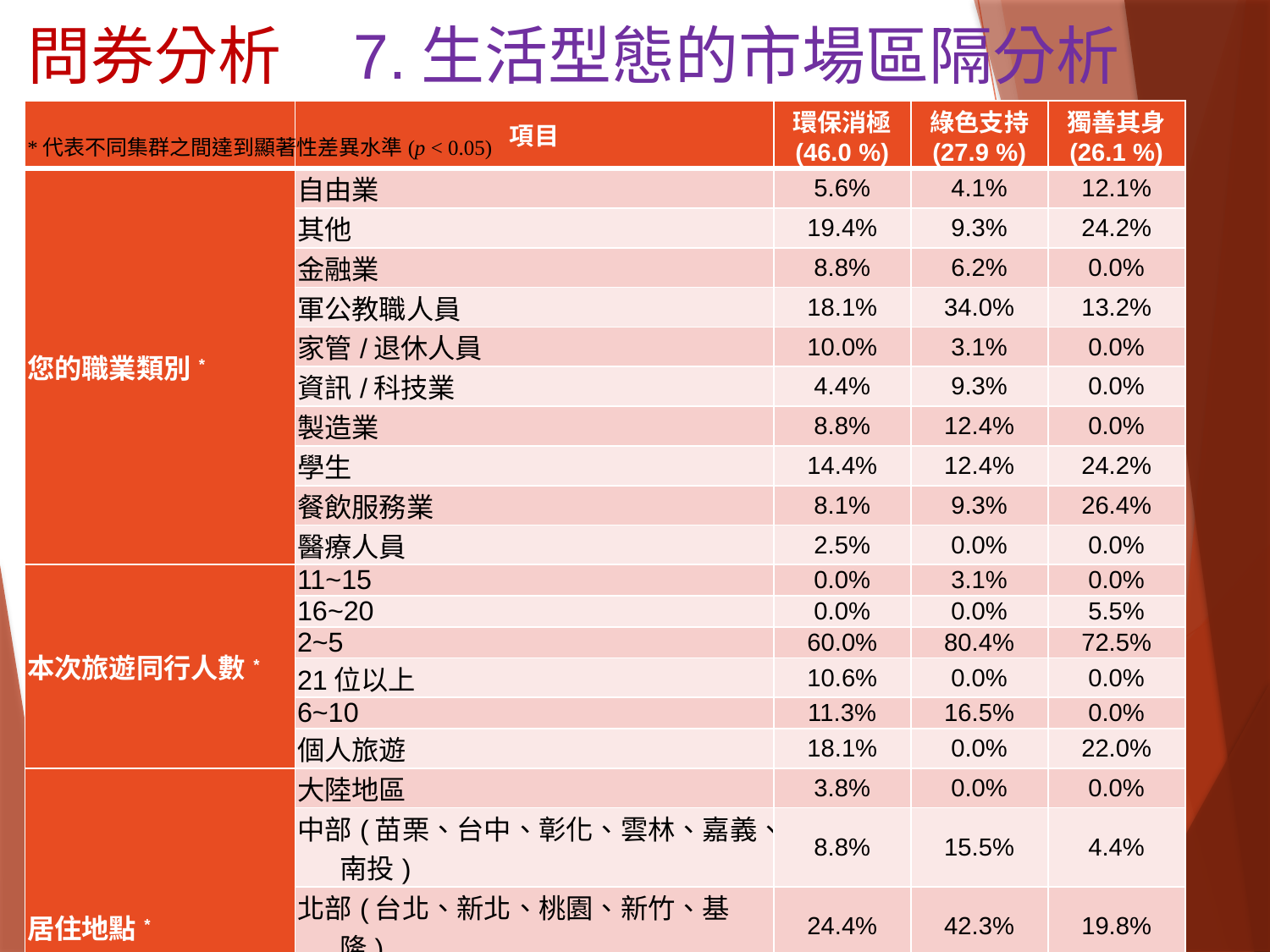

問券分析    7.生活型態的市場區隔分析
|  | 項目 | 環保消極 (46.0 %) | 綠色支持 (27.9 %) | 獨善其身 (26.1 %) |
| --- | --- | --- | --- | --- |
| 您的職業類別\* | 自由業 | 5.6% | 4.1% | 12.1% |
|  | 其他 | 19.4% | 9.3% | 24.2% |
|  | 金融業 | 8.8% | 6.2% | 0.0% |
|  | 軍公教職人員 | 18.1% | 34.0% | 13.2% |
|  | 家管/退休人員 | 10.0% | 3.1% | 0.0% |
|  | 資訊/科技業 | 4.4% | 9.3% | 0.0% |
|  | 製造業 | 8.8% | 12.4% | 0.0% |
|  | 學生 | 14.4% | 12.4% | 24.2% |
|  | 餐飲服務業 | 8.1% | 9.3% | 26.4% |
|  | 醫療人員 | 2.5% | 0.0% | 0.0% |
| 本次旅遊同行人數\* | 11~15 | 0.0% | 3.1% | 0.0% |
|  | 16~20 | 0.0% | 0.0% | 5.5% |
|  | 2~5 | 60.0% | 80.4% | 72.5% |
|  | 21位以上 | 10.6% | 0.0% | 0.0% |
|  | 6~10 | 11.3% | 16.5% | 0.0% |
|  | 個人旅遊 | 18.1% | 0.0% | 22.0% |
| 居住地點\* | 大陸地區 | 3.8% | 0.0% | 0.0% |
|  | 中部(苗栗、台中、彰化、雲林、嘉義、南投) | 8.8% | 15.5% | 4.4% |
|  | 北部(台北、新北、桃園、新竹、基隆) | 24.4% | 42.3% | 19.8% |
|  | 其他 | 2.5% | 0.0% | 8.8% |
|  | 東部(台東、花蓮、宜蘭) | 18.8% | 8.2% | 33.0% |
|  | 南部(台南、高雄、屏東) | 41.9% | 34.0% | 34.1% |
*代表不同集群之間達到顯著性差異水準(p < 0.05)